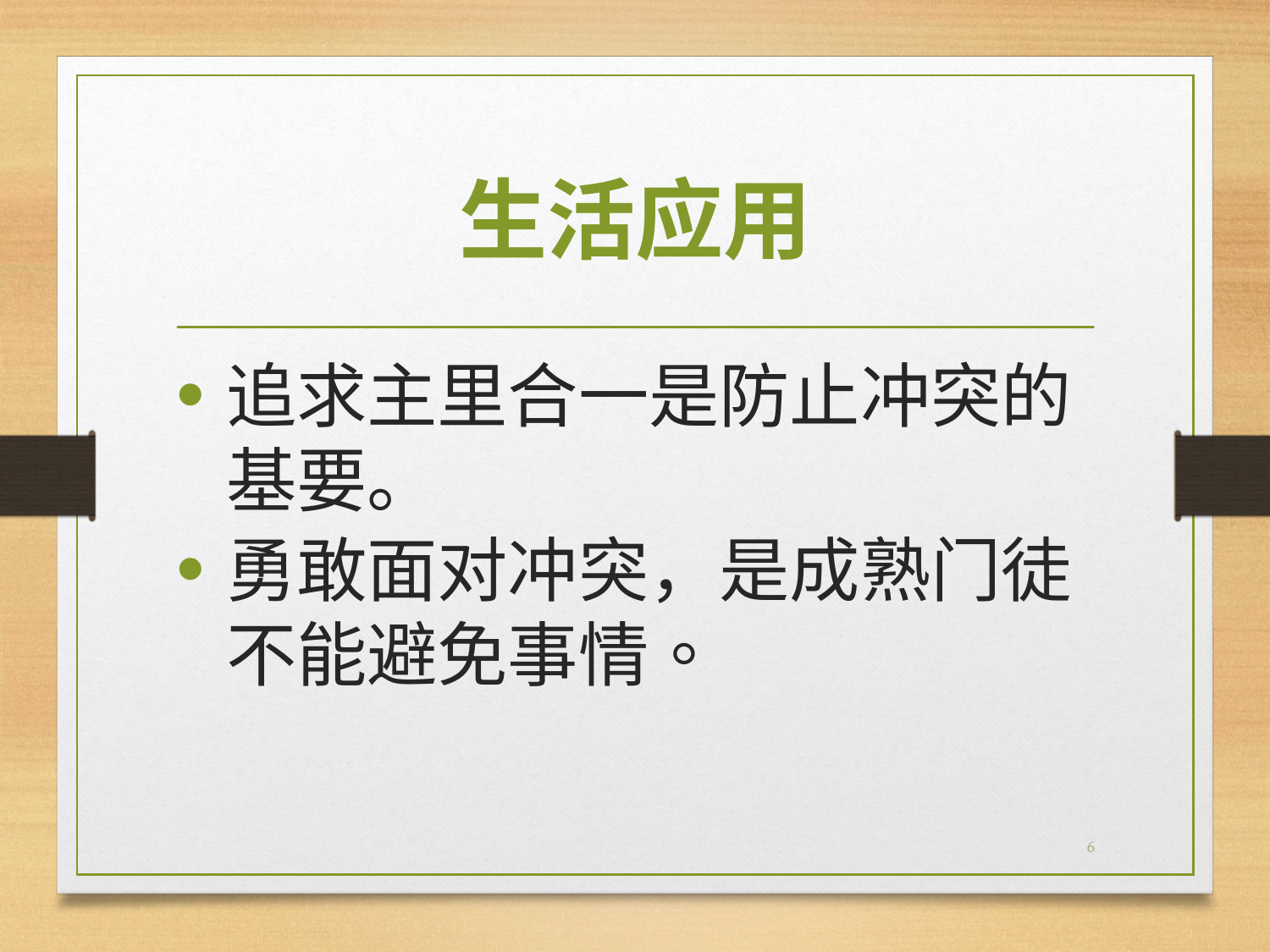

# 生活应用
追求主里合一是防止冲突的基要。
勇敢面对冲突，是成熟门徒不能避免事情。
6